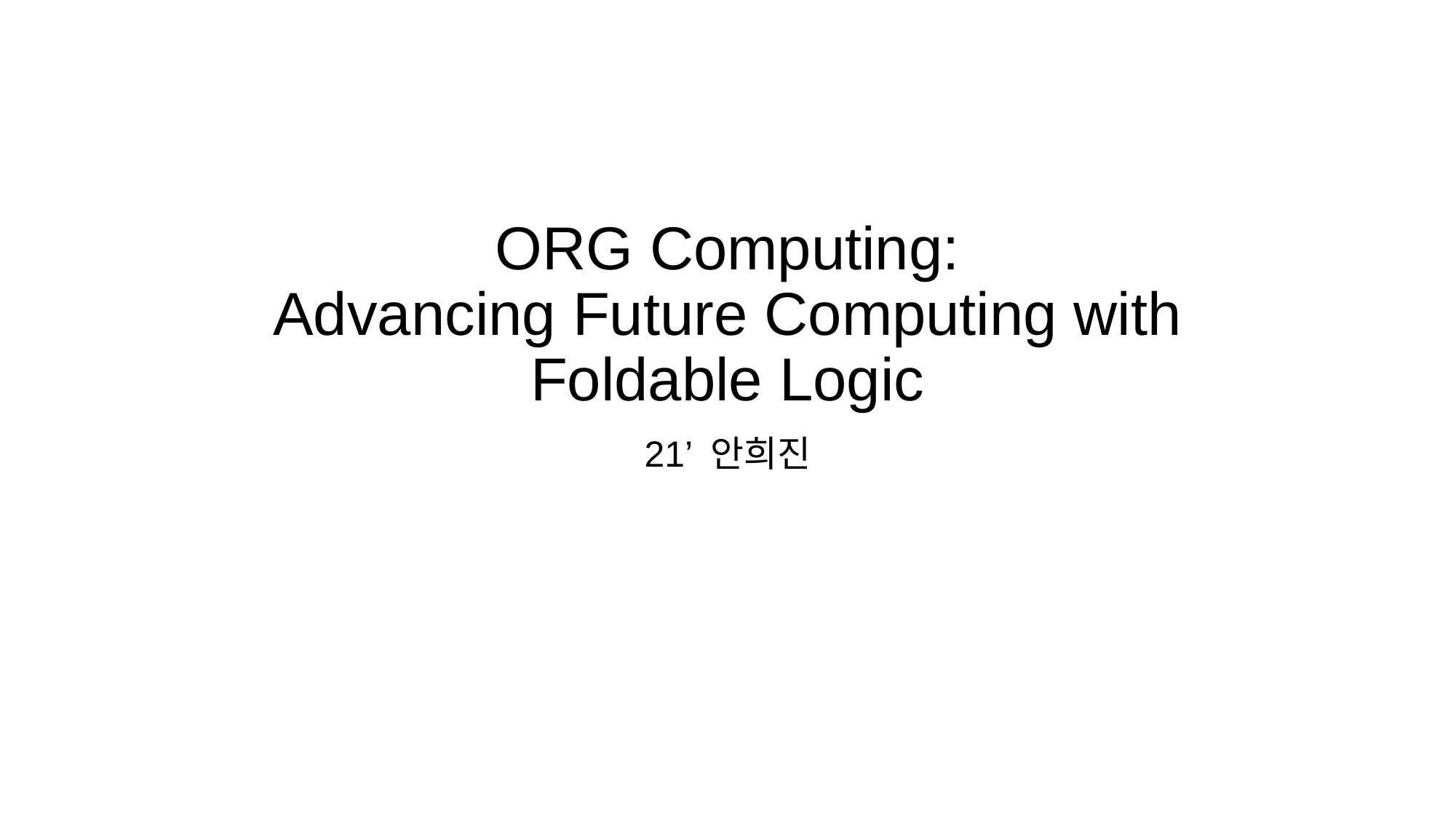

# ORG Computing: Advancing Future Computing with Foldable Logic
21’ 안희진